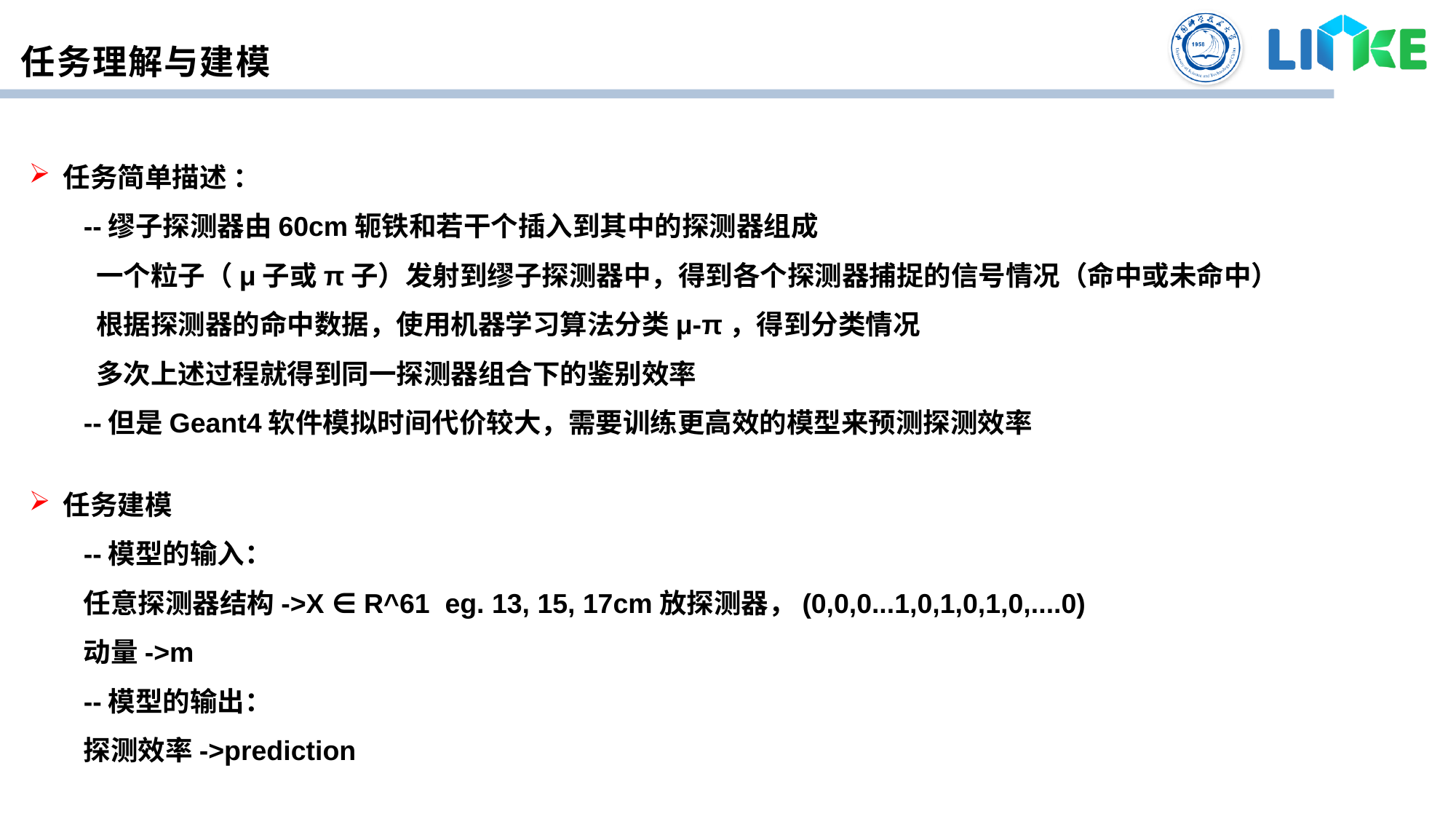

任务理解与建模
任务简单描述 ：
--缪子探测器由60cm轭铁和若干个插入到其中的探测器组成
 一个粒子（μ子或π子）发射到缪子探测器中，得到各个探测器捕捉的信号情况（命中或未命中）
 根据探测器的命中数据，使用机器学习算法分类μ-π，得到分类情况
 多次上述过程就得到同一探测器组合下的鉴别效率
--但是Geant4软件模拟时间代价较大，需要训练更高效的模型来预测探测效率

任务建模
--模型的输入：
任意探测器结构->X ∈ R^61  eg. 13, 15, 17cm放探测器，(0,0,0...1,0,1,0,1,0,....0)
动量->m
--模型的输出：
探测效率->prediction